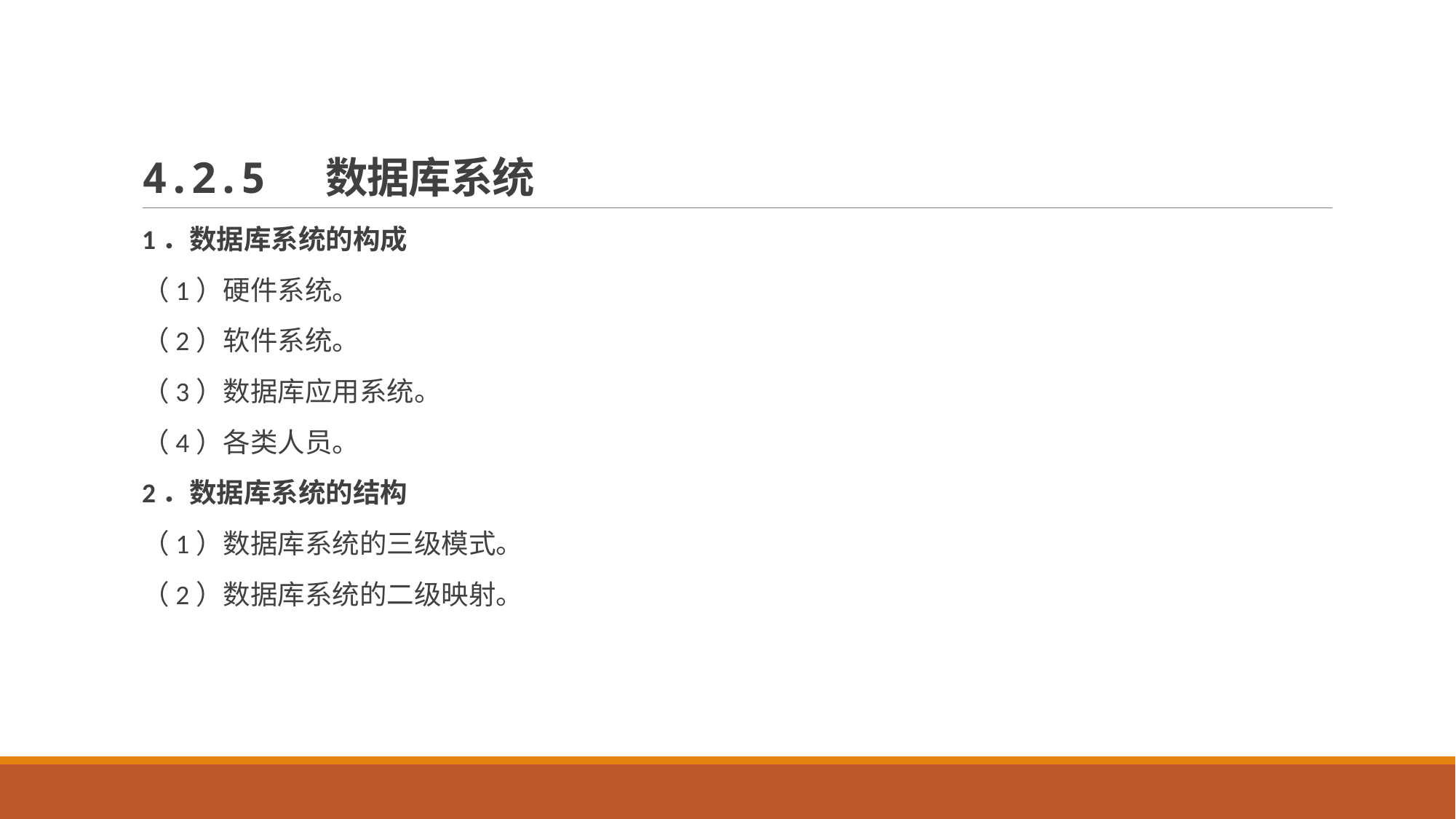

# 4.2.5  数据库系统
1．数据库系统的构成
（1）硬件系统。
（2）软件系统。
（3）数据库应用系统。
（4）各类人员。
2．数据库系统的结构
（1）数据库系统的三级模式。
（2）数据库系统的二级映射。